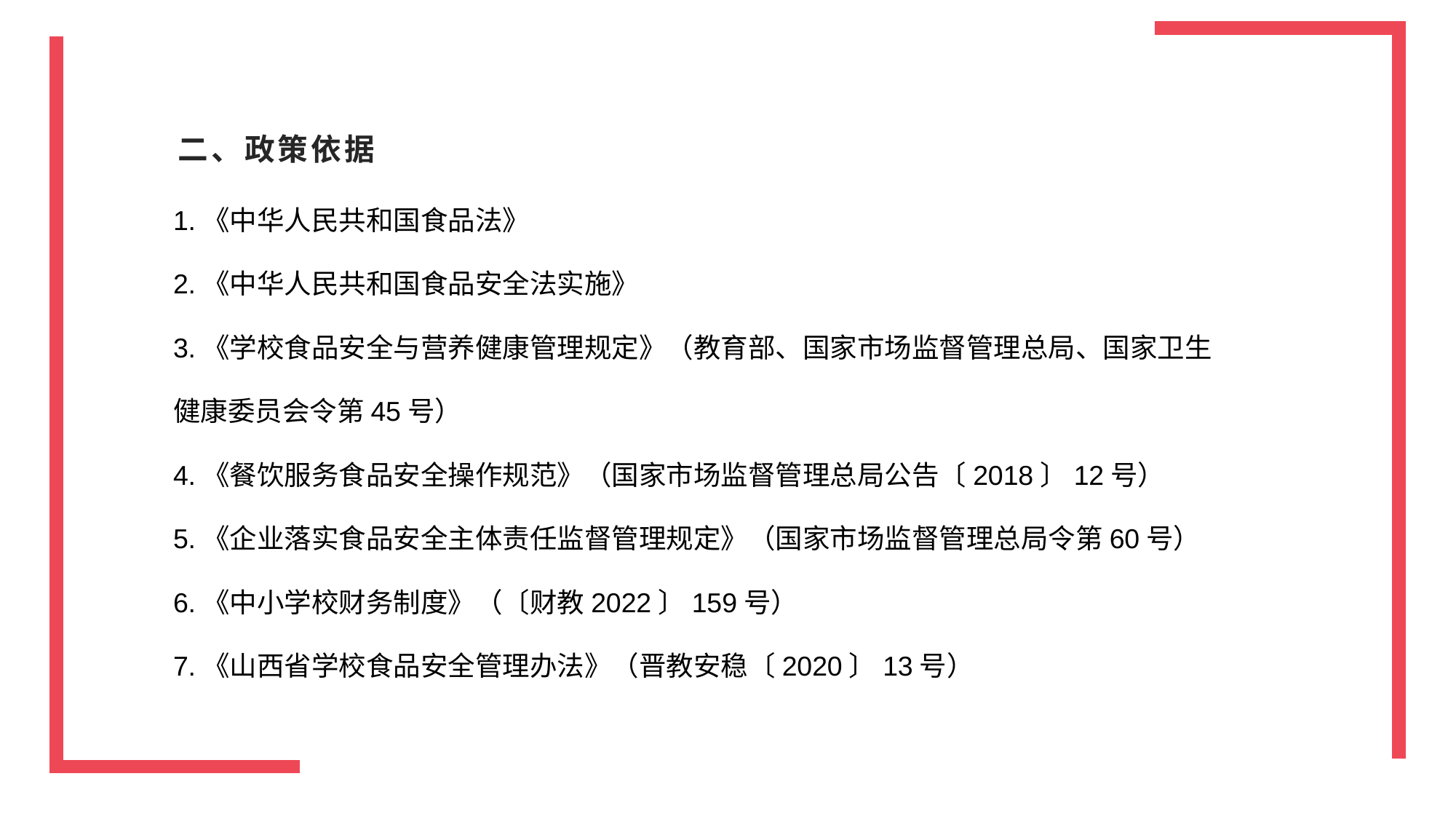

# 二、政策依据
1.《中华人民共和国食品法》
2.《中华人民共和国食品安全法实施》
3.《学校食品安全与营养健康管理规定》（教育部、国家市场监督管理总局、国家卫生健康委员会令第45号）
4.《餐饮服务食品安全操作规范》（国家市场监督管理总局公告〔2018〕12号）
5.《企业落实食品安全主体责任监督管理规定》（国家市场监督管理总局令第60号）
6.《中小学校财务制度》（〔财教2022〕159号）
7.《山西省学校食品安全管理办法》（晋教安稳〔2020〕13号）